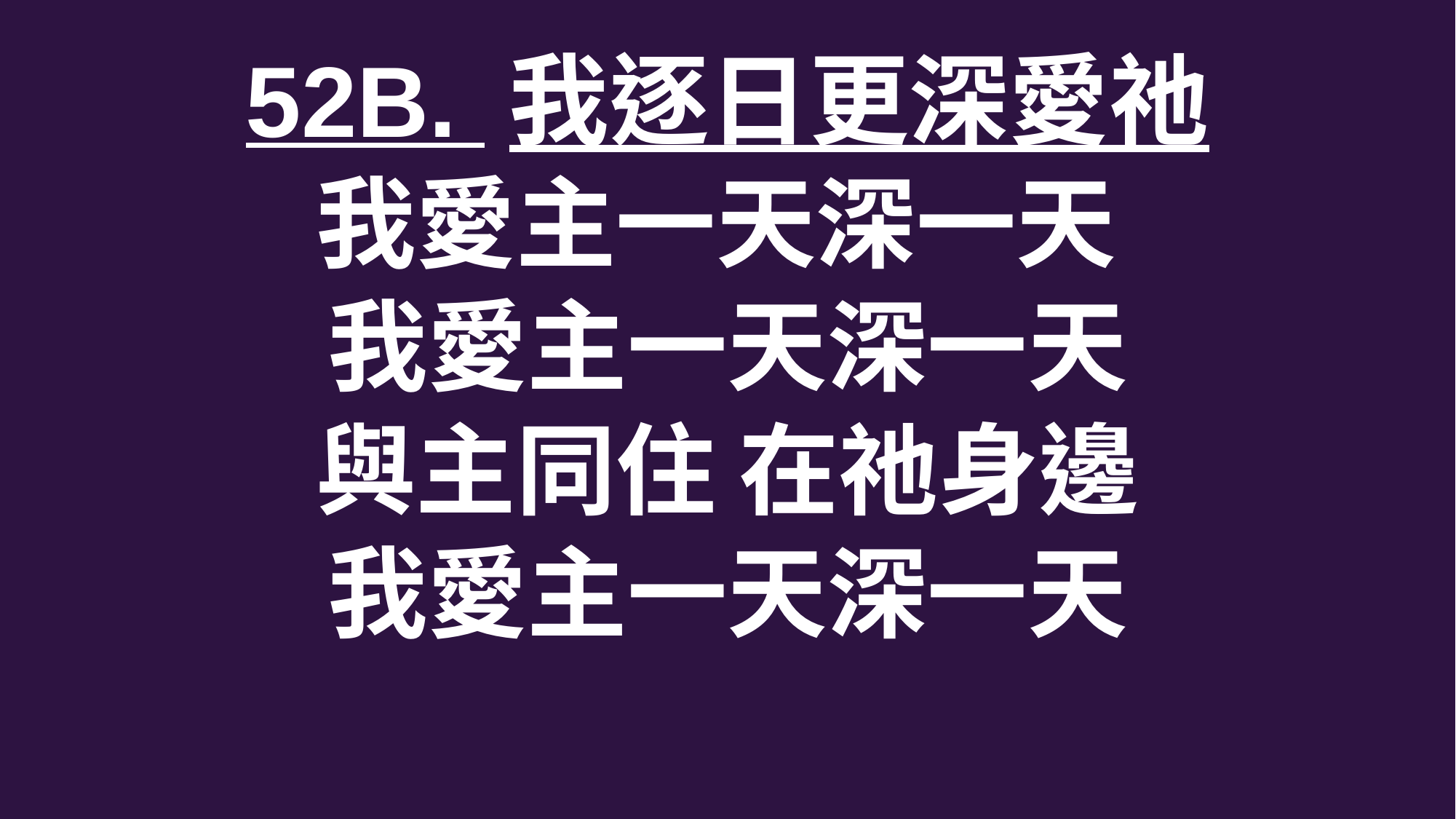

52B. 我逐日更深愛祂
我愛主一天深一天
我愛主一天深一天
與主同住 在祂身邊
我愛主一天深一天